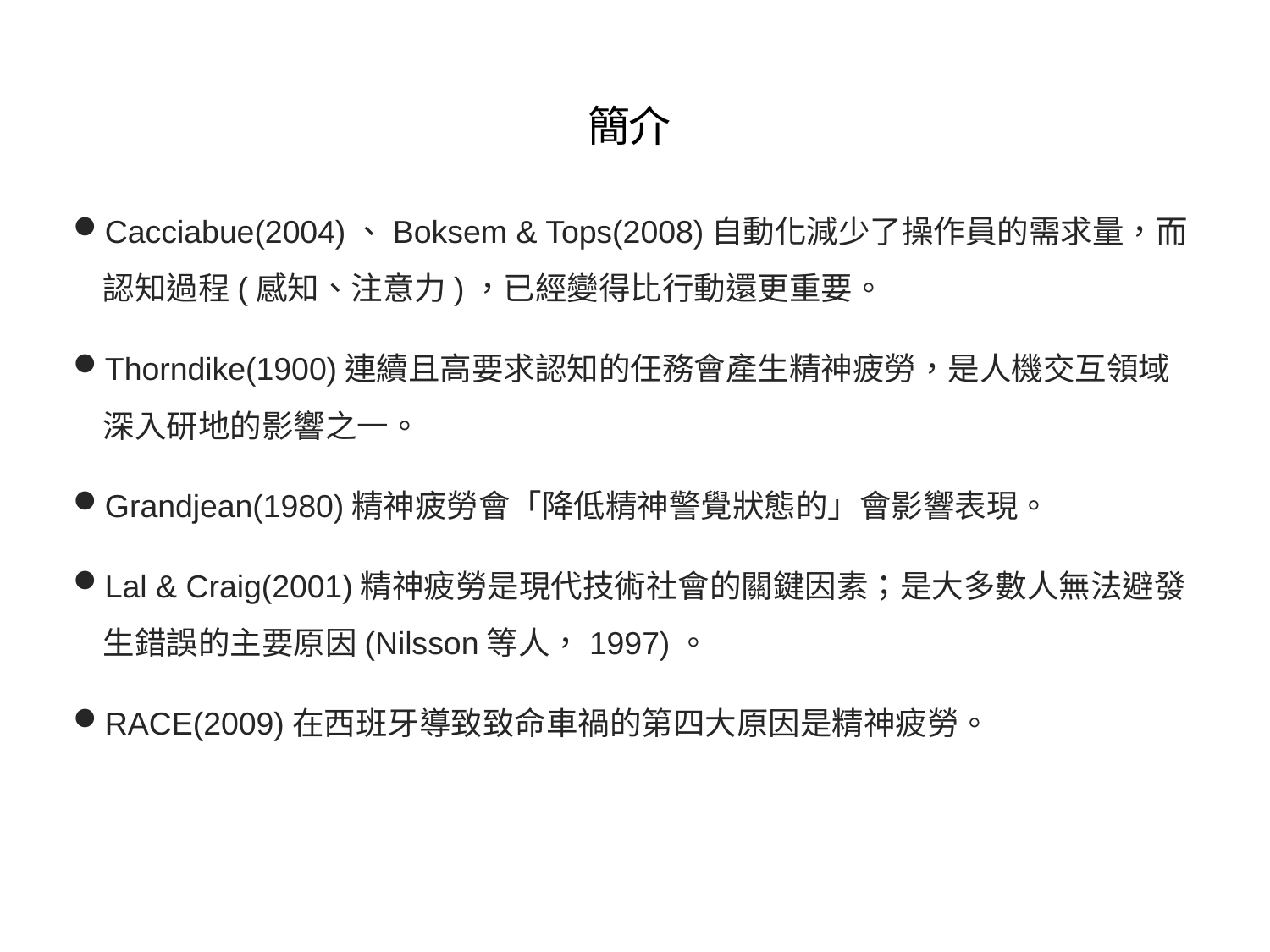

# 簡介
Cacciabue(2004)、Boksem & Tops(2008)自動化減少了操作員的需求量，而認知過程(感知、注意力)，已經變得比行動還更重要。
Thorndike(1900)連續且高要求認知的任務會產生精神疲勞，是人機交互領域深入研地的影響之一。
Grandjean(1980)精神疲勞會「降低精神警覺狀態的」會影響表現。
Lal & Craig(2001)精神疲勞是現代技術社會的關鍵因素；是大多數人無法避發生錯誤的主要原因(Nilsson等人，1997)。
RACE(2009)在西班牙導致致命車禍的第四大原因是精神疲勞。